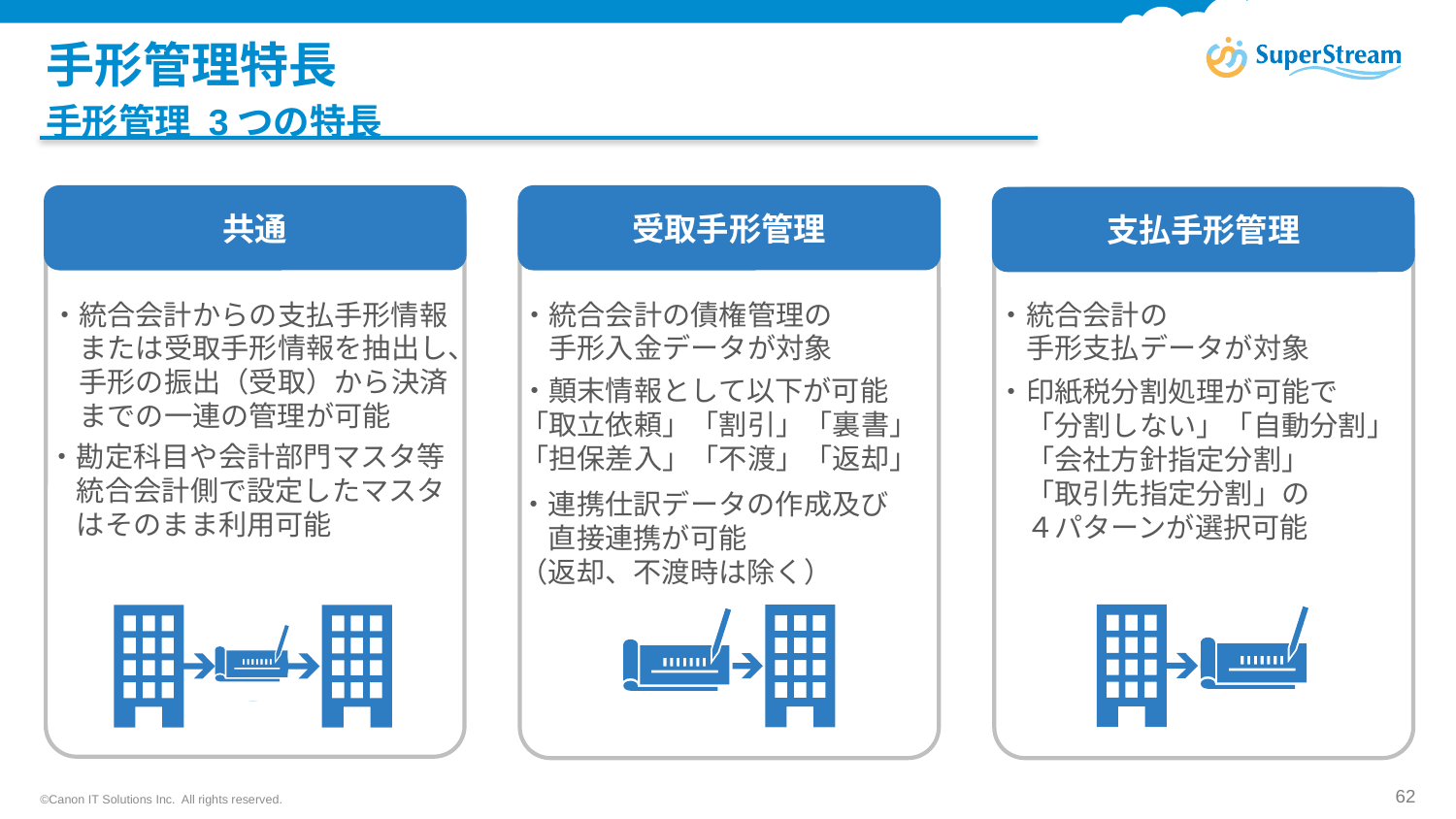

# 手形管理特長
手形管理 3つの特長
共通
受取手形管理

支払手形管理

・統合会計からの支払手形情報
　または受取手形情報を抽出し、
　手形の振出（受取）から決済
　までの一連の管理が可能
・統合会計の債権管理の
　手形入金データが対象
・統合会計の
　手形支払データが対象
・顛末情報として以下が可能
「取立依頼」「割引」「裏書」「担保差入」「不渡」「返却」
・印紙税分割処理が可能で
　「分割しない」「自動分割」
　「会社方針指定分割」
　「取引先指定分割」の
　４パターンが選択可能
・勘定科目や会計部門マスタ等
　統合会計側で設定したマスタ
　はそのまま利用可能
・連携仕訳データの作成及び
　直接連携が可能
（返却、不渡時は除く）

©Canon IT Solutions Inc.  All rights reserved.
62